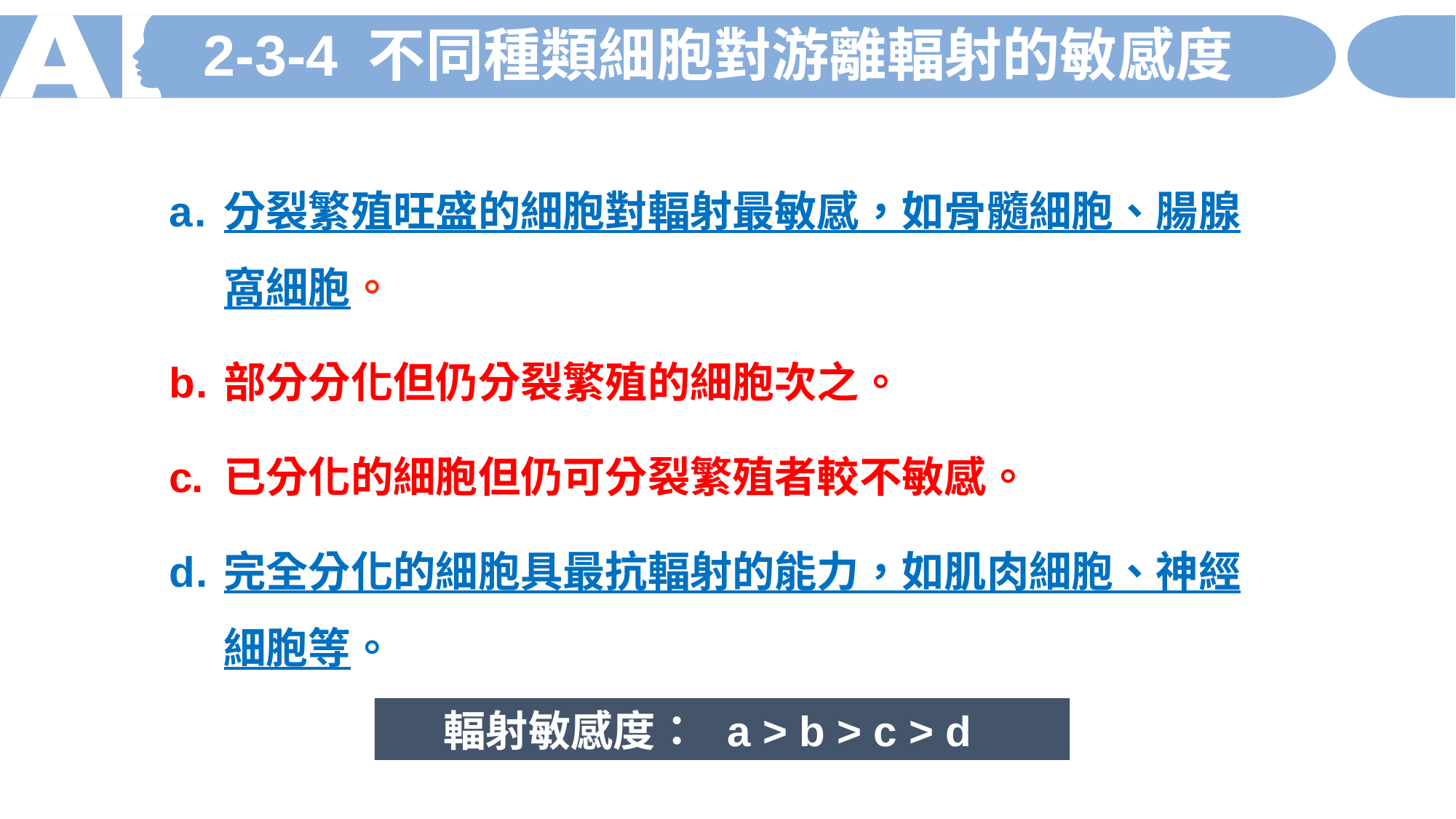

2-3-4 不同種類細胞對游離輻射的敏感度
分裂繁殖旺盛的細胞對輻射最敏感，如骨髓細胞、腸腺窩細胞。
部分分化但仍分裂繁殖的細胞次之。
已分化的細胞但仍可分裂繁殖者較不敏感。
完全分化的細胞具最抗輻射的能力，如肌肉細胞、神經細胞等。
     輻射敏感度：  a > b > c > d